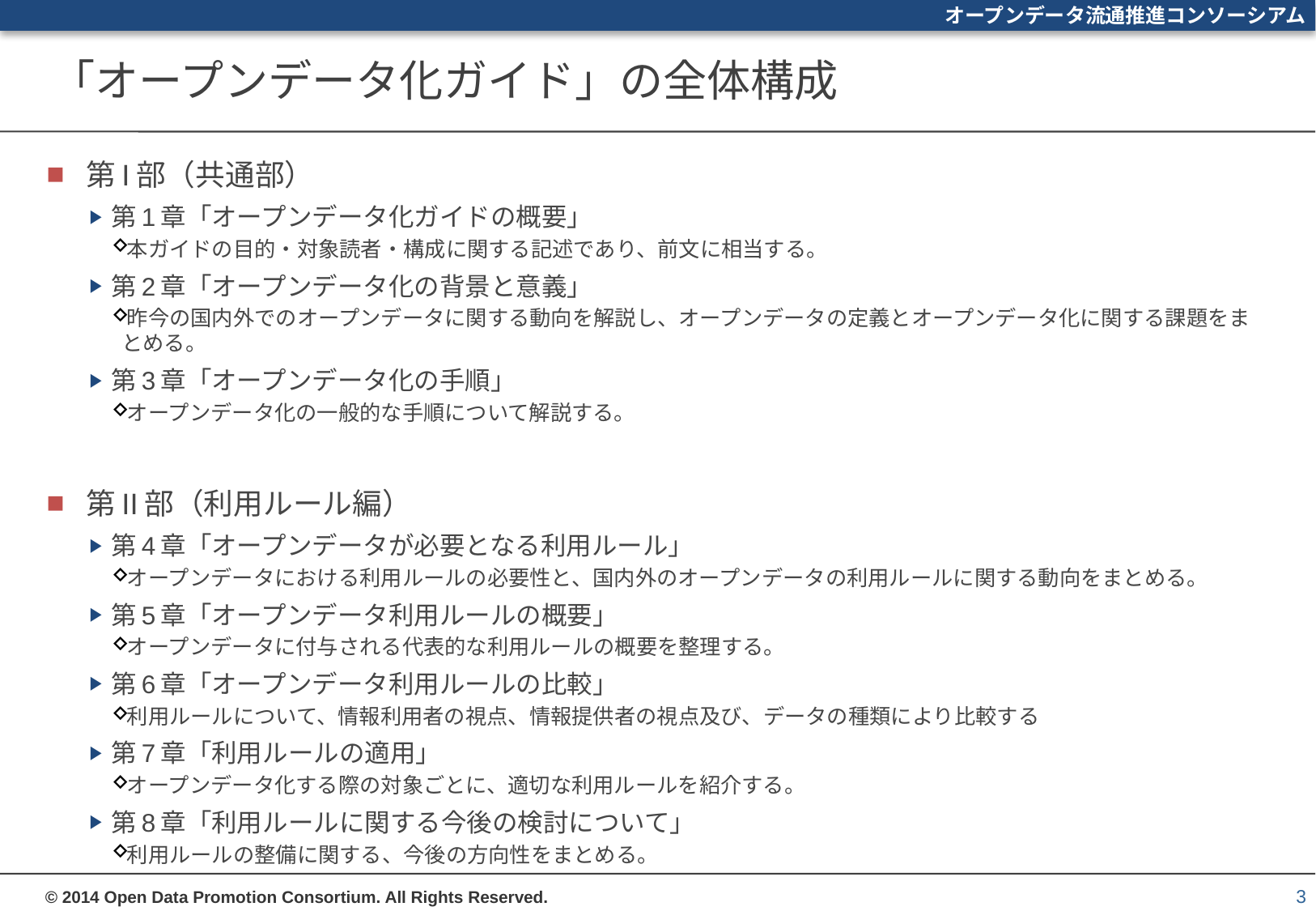

# 「オープンデータ化ガイド」の全体構成
第I部（共通部）
第1章「オープンデータ化ガイドの概要」
本ガイドの目的・対象読者・構成に関する記述であり、前文に相当する。
第2章「オープンデータ化の背景と意義」
昨今の国内外でのオープンデータに関する動向を解説し、オープンデータの定義とオープンデータ化に関する課題をまとめる。
第3章「オープンデータ化の手順」
オープンデータ化の一般的な手順について解説する。

第II部（利用ルール編）
第4章「オープンデータが必要となる利用ルール」
オープンデータにおける利用ルールの必要性と、国内外のオープンデータの利用ルールに関する動向をまとめる。
第5章「オープンデータ利用ルールの概要」
オープンデータに付与される代表的な利用ルールの概要を整理する。
第6章「オープンデータ利用ルールの比較」
利用ルールについて、情報利用者の視点、情報提供者の視点及び、データの種類により比較する
第7章「利用ルールの適用」
オープンデータ化する際の対象ごとに、適切な利用ルールを紹介する。
第8章「利用ルールに関する今後の検討について」
利用ルールの整備に関する、今後の方向性をまとめる。
3